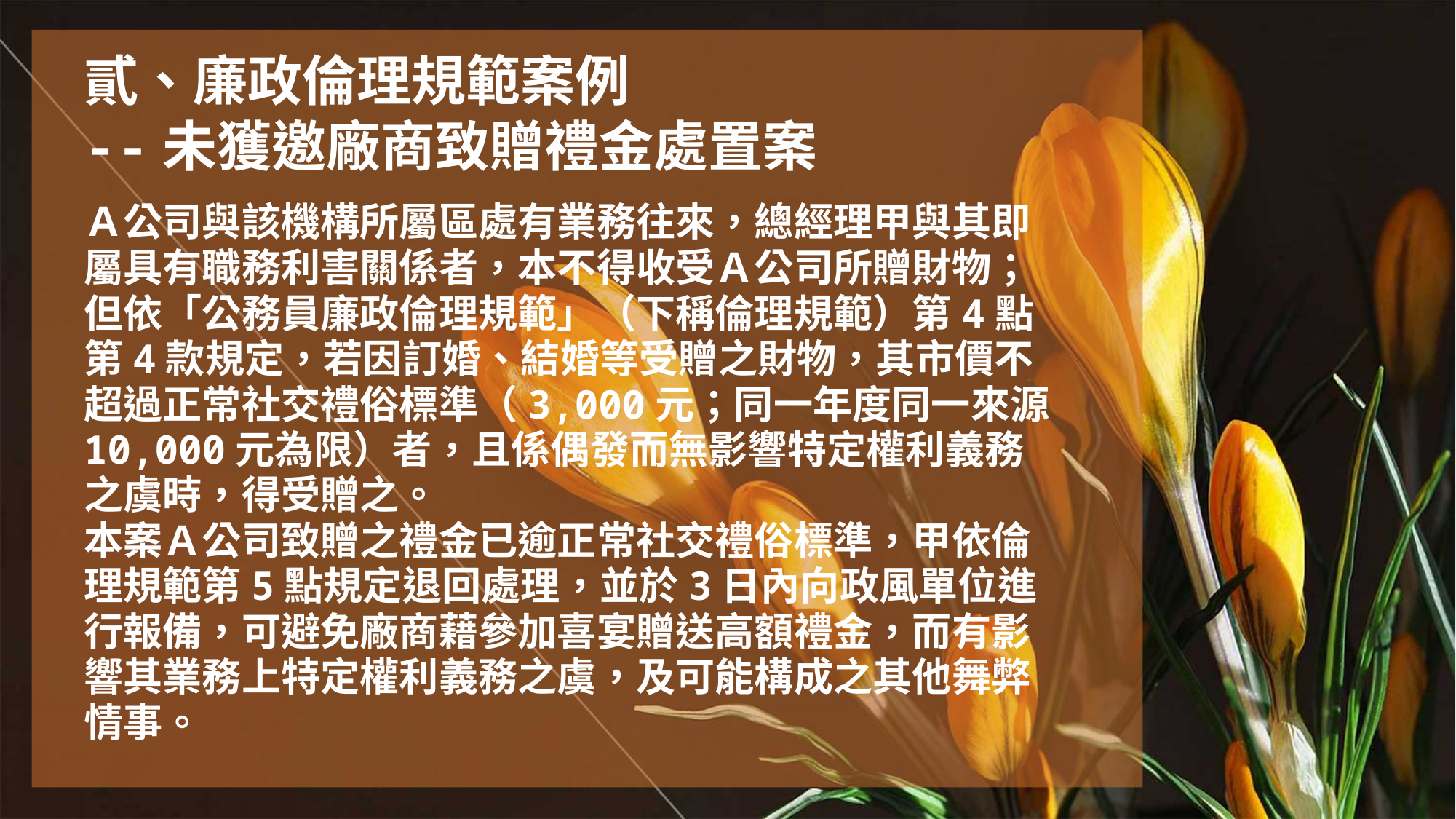

貳、廉政倫理規範案例
--未獲邀廠商致贈禮金處置案
Ａ公司與該機構所屬區處有業務往來，總經理甲與其即屬具有職務利害關係者，本不得收受Ａ公司所贈財物；但依「公務員廉政倫理規範」（下稱倫理規範）第4點第4款規定，若因訂婚、結婚等受贈之財物，其市價不超過正常社交禮俗標準（3,000元；同一年度同一來源10,000元為限）者，且係偶發而無影響特定權利義務之虞時，得受贈之。
本案Ａ公司致贈之禮金已逾正常社交禮俗標準，甲依倫理規範第5點規定退回處理，並於3日內向政風單位進行報備，可避免廠商藉參加喜宴贈送高額禮金，而有影響其業務上特定權利義務之虞，及可能構成之其他舞弊情事。